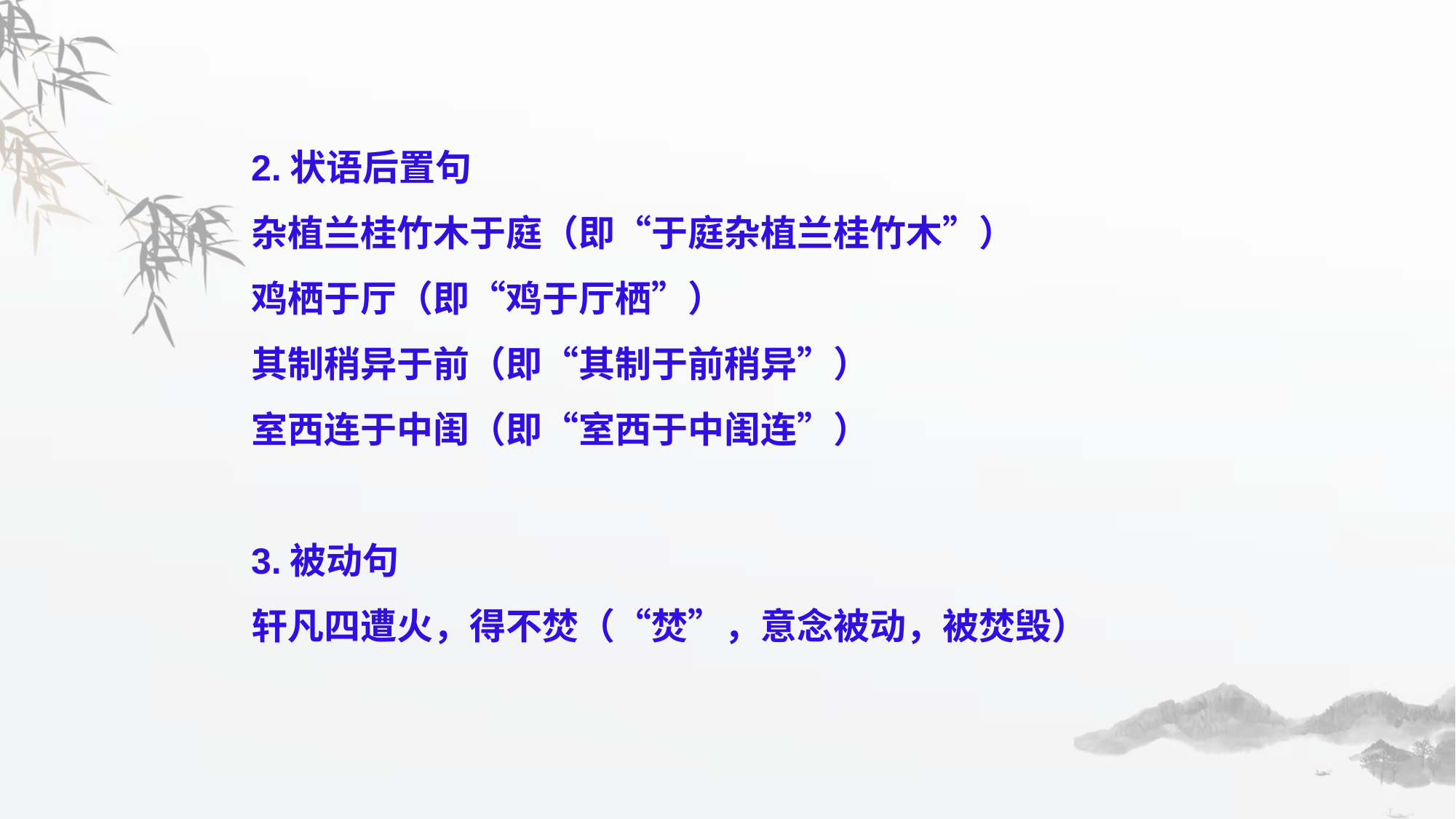

2.状语后置句
杂植兰桂竹木于庭（即“于庭杂植兰桂竹木”）
鸡栖于厅（即“鸡于厅栖”）
其制稍异于前（即“其制于前稍异”）
室西连于中闺（即“室西于中闺连”）

3.被动句
轩凡四遭火，得不焚（“焚”，意念被动，被焚毁）